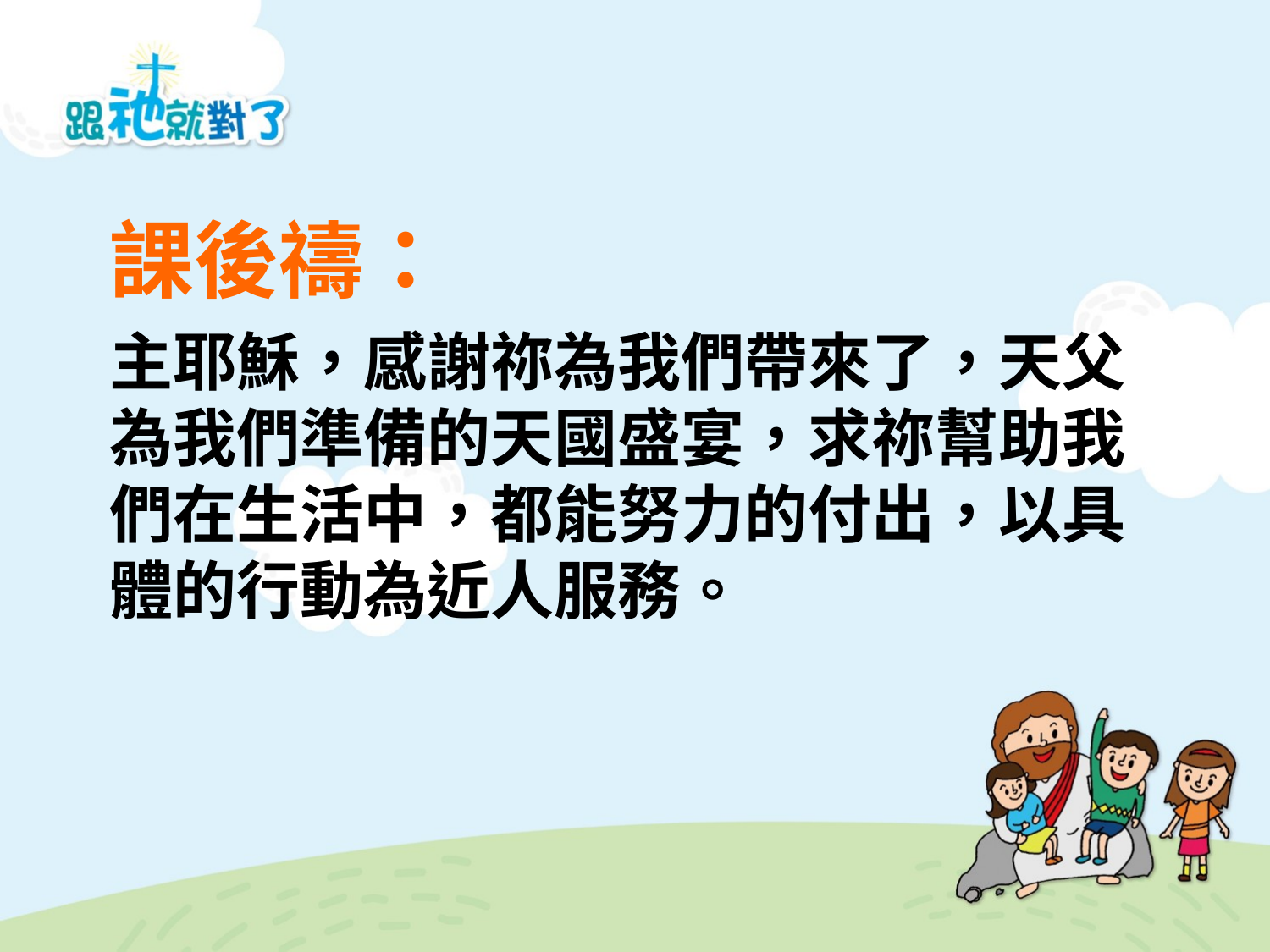

課後禱：
主耶穌，感謝祢為我們帶來了，天父為我們準備的天國盛宴，求祢幫助我們在生活中，都能努力的付出，以具體的行動為近人服務。